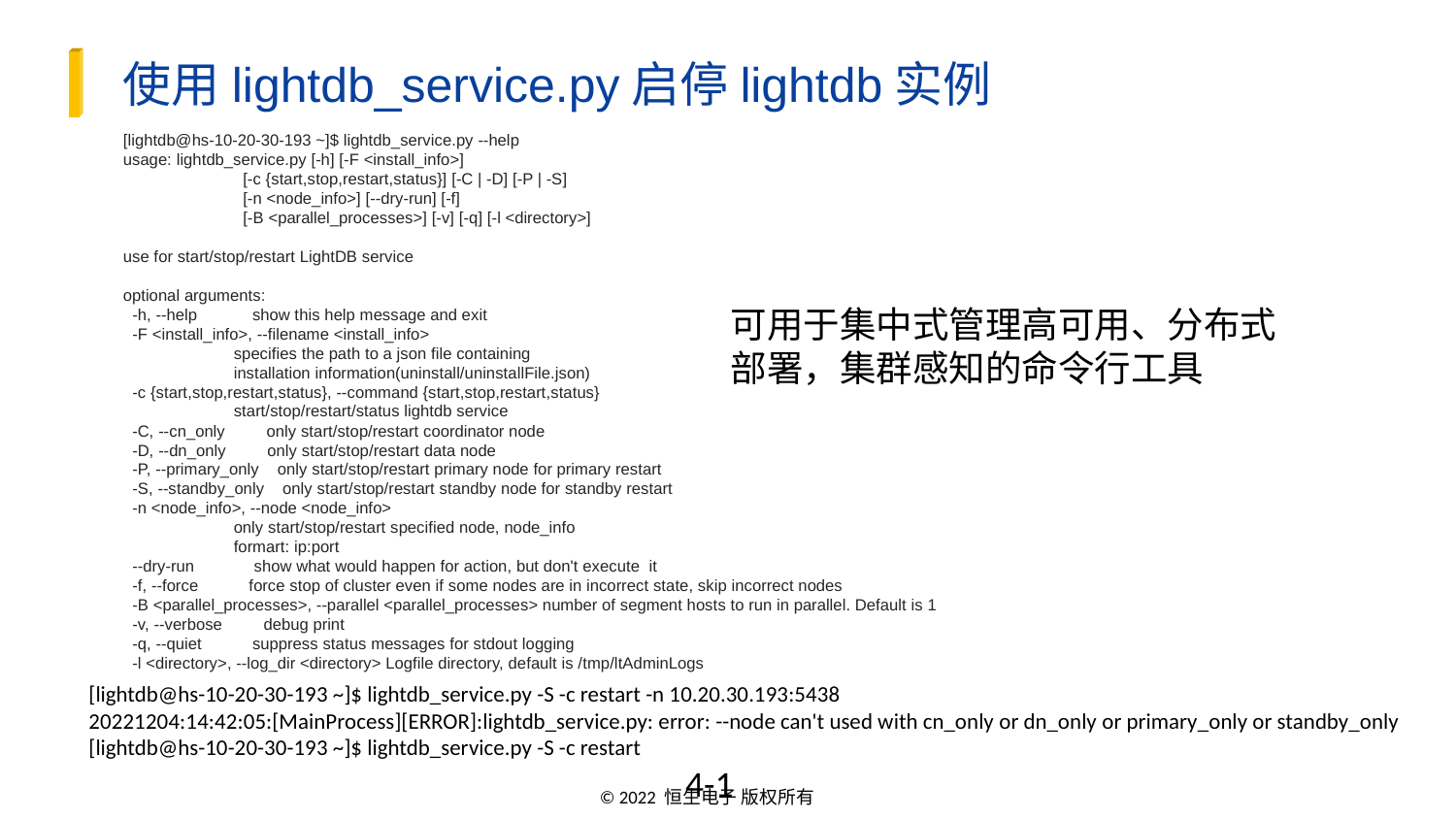

使用lightdb_service.py启停lightdb实例
[lightdb@hs-10-20-30-193 ~]$ lightdb_service.py --help
usage: lightdb_service.py [-h] [-F <install_info>]
                          [-c {start,stop,restart,status}] [-C | -D] [-P | -S]
                          [-n <node_info>] [--dry-run] [-f]
                          [-B <parallel_processes>] [-v] [-q] [-l <directory>]

use for start/stop/restart LightDB service

optional arguments:
  -h, --help            show this help message and exit
  -F <install_info>, --filename <install_info>
                        specifies the path to a json file containing
                        installation information(uninstall/uninstallFile.json)
  -c {start,stop,restart,status}, --command {start,stop,restart,status}
                        start/stop/restart/status lightdb service
  -C, --cn_only         only start/stop/restart coordinator node
  -D, --dn_only         only start/stop/restart data node
  -P, --primary_only    only start/stop/restart primary node for primary restart
  -S, --standby_only    only start/stop/restart standby node for standby restart
  -n <node_info>, --node <node_info>
                        only start/stop/restart specified node, node_info
                        formart: ip:port
  --dry-run             show what would happen for action, but don't execute  it
  -f, --force           force stop of cluster even if some nodes are in incorrect state, skip incorrect nodes
  -B <parallel_processes>, --parallel <parallel_processes> number of segment hosts to run in parallel. Default is 1
  -v, --verbose         debug print
  -q, --quiet           suppress status messages for stdout logging
  -l <directory>, --log_dir <directory> Logfile directory, default is /tmp/ltAdminLogs
可用于集中式管理高可用、分布式部署，集群感知的命令行工具
[lightdb@hs-10-20-30-193 ~]$ lightdb_service.py -S -c restart -n 10.20.30.193:5438
20221204:14:42:05:[MainProcess][ERROR]:lightdb_service.py: error: --node can't used with cn_only or dn_only or primary_only or standby_only
[lightdb@hs-10-20-30-193 ~]$ lightdb_service.py -S -c restart
4-1